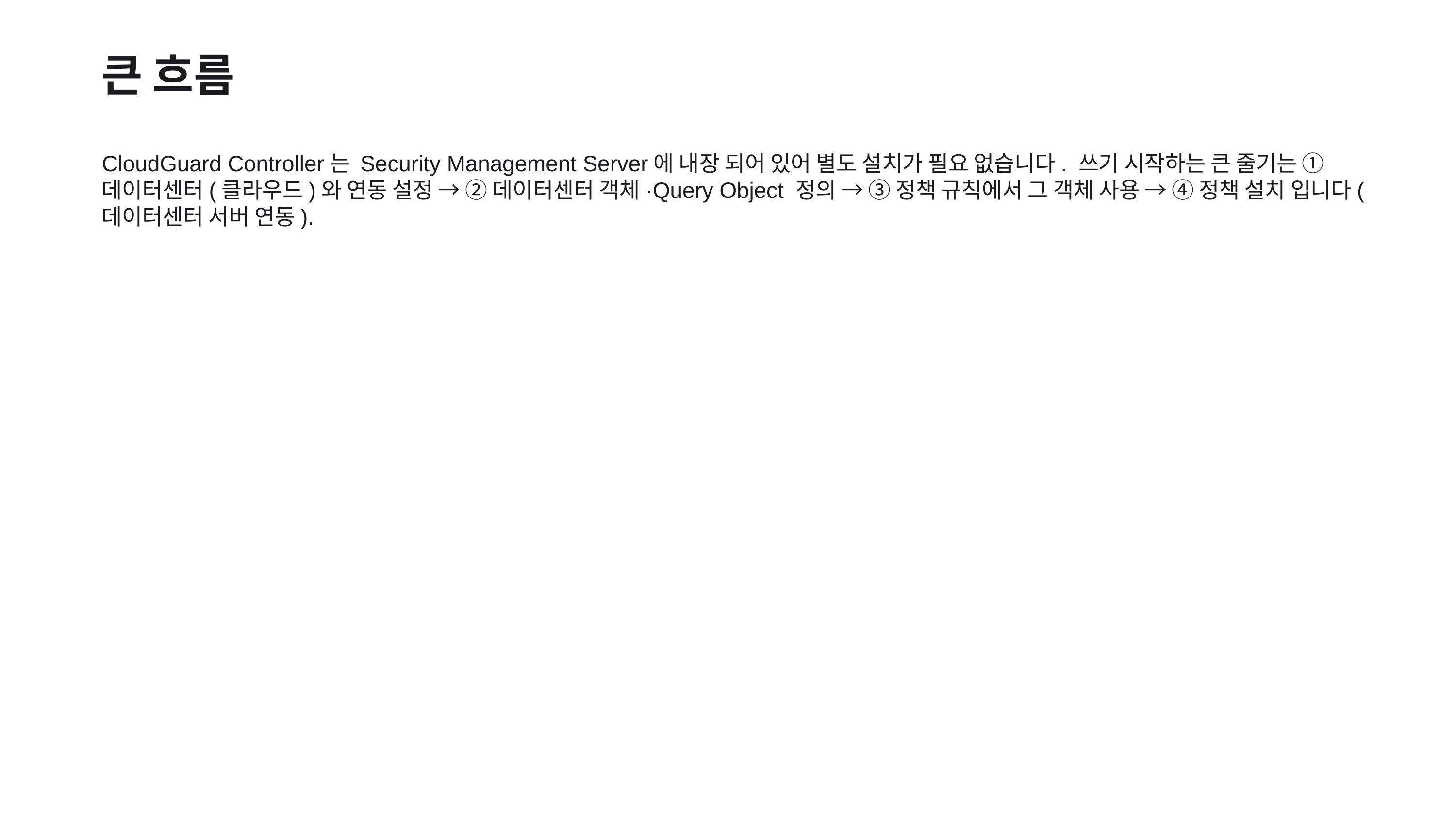

큰 흐름
CloudGuard Controller는 Security Management Server에 내장 되어 있어 별도 설치가 필요 없습니다. 쓰기 시작하는 큰 줄기는 ① 데이터센터(클라우드)와 연동 설정 → ② 데이터센터 객체·Query Object 정의 → ③ 정책 규칙에서 그 객체 사용 → ④ 정책 설치 입니다(데이터센터 서버 연동).